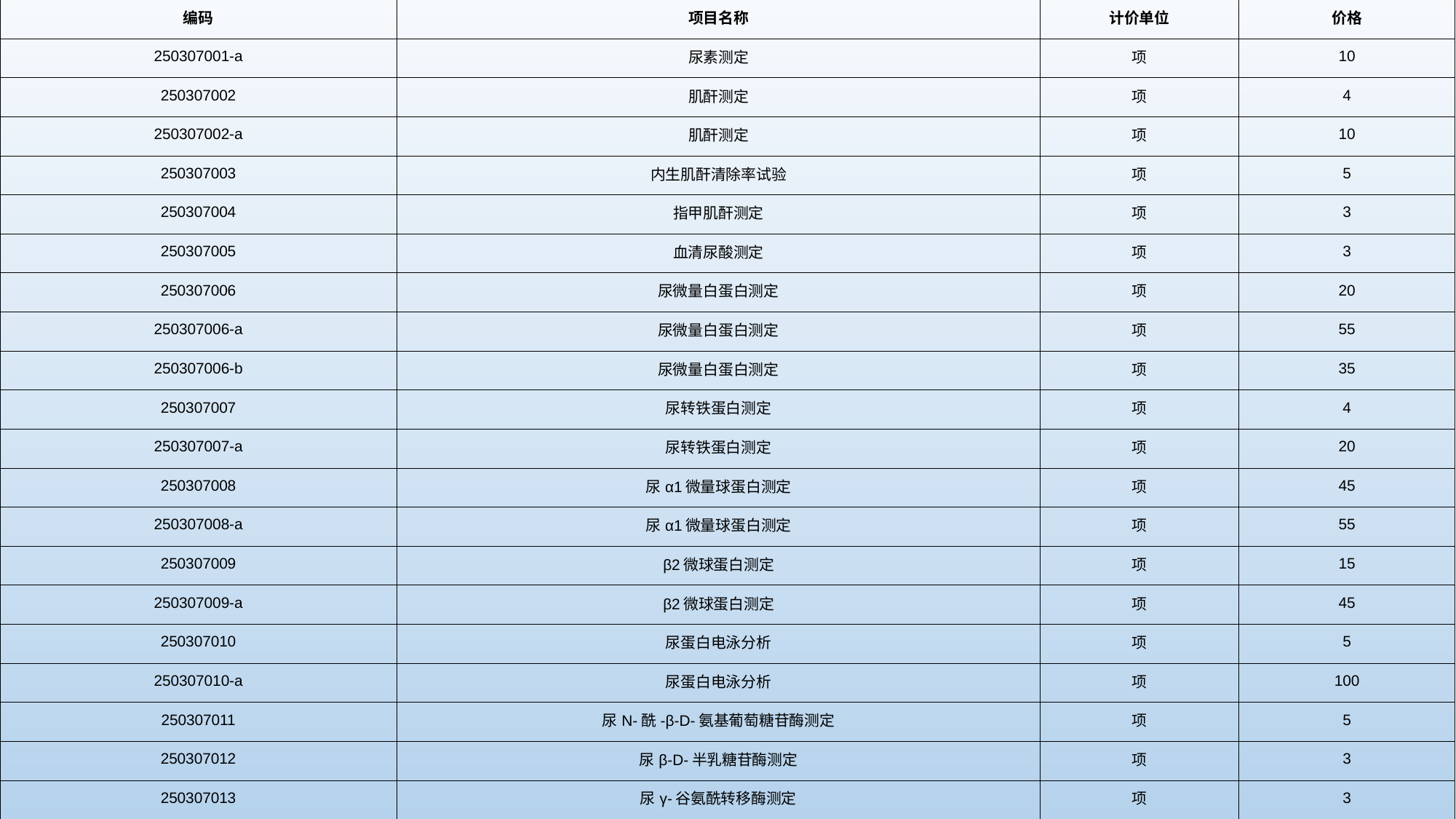

| 编码 | 项目名称 | 计价单位 | 价格 |
| --- | --- | --- | --- |
| 250307001-a | 尿素测定 | 项 | 10 |
| 250307002 | 肌酐测定 | 项 | 4 |
| 250307002-a | 肌酐测定 | 项 | 10 |
| 250307003 | 内生肌酐清除率试验 | 项 | 5 |
| 250307004 | 指甲肌酐测定 | 项 | 3 |
| 250307005 | 血清尿酸测定 | 项 | 3 |
| 250307006 | 尿微量白蛋白测定 | 项 | 20 |
| 250307006-a | 尿微量白蛋白测定 | 项 | 55 |
| 250307006-b | 尿微量白蛋白测定 | 项 | 35 |
| 250307007 | 尿转铁蛋白测定 | 项 | 4 |
| 250307007-a | 尿转铁蛋白测定 | 项 | 20 |
| 250307008 | 尿α1微量球蛋白测定 | 项 | 45 |
| 250307008-a | 尿α1微量球蛋白测定 | 项 | 55 |
| 250307009 | β2微球蛋白测定 | 项 | 15 |
| 250307009-a | β2微球蛋白测定 | 项 | 45 |
| 250307010 | 尿蛋白电泳分析 | 项 | 5 |
| 250307010-a | 尿蛋白电泳分析 | 项 | 100 |
| 250307011 | 尿N-酰-β-D-氨基葡萄糖苷酶测定 | 项 | 5 |
| 250307012 | 尿β-D-半乳糖苷酶测定 | 项 | 3 |
| 250307013 | 尿γ-谷氨酰转移酶测定 | 项 | 3 |